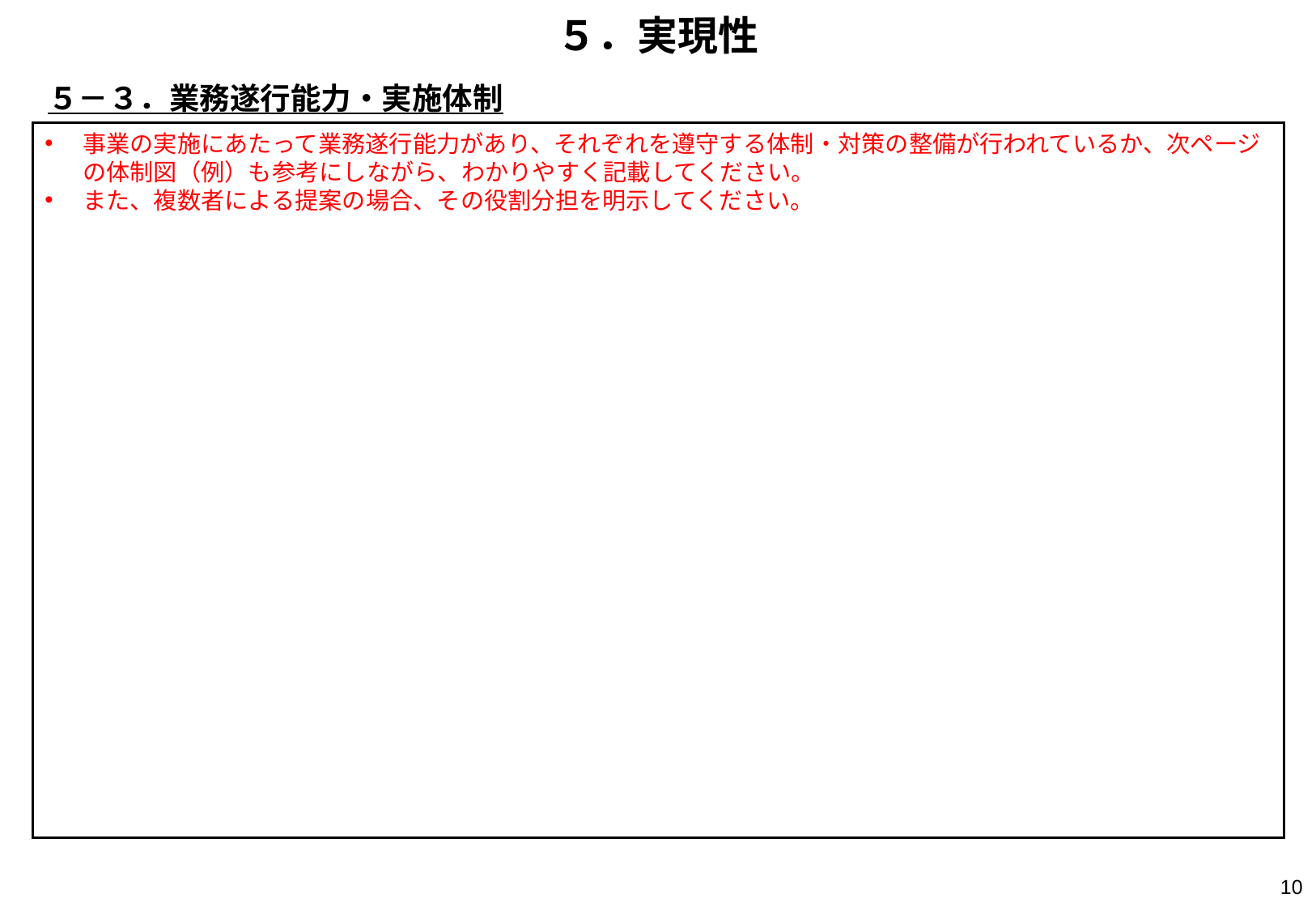

# ５．実現性
５－３．業務遂行能力・実施体制
事業の実施にあたって業務遂行能力があり、それぞれを遵守する体制・対策の整備が行われているか、次ページの体制図（例）も参考にしながら、わかりやすく記載してください。
また、複数者による提案の場合、その役割分担を明示してください。

10